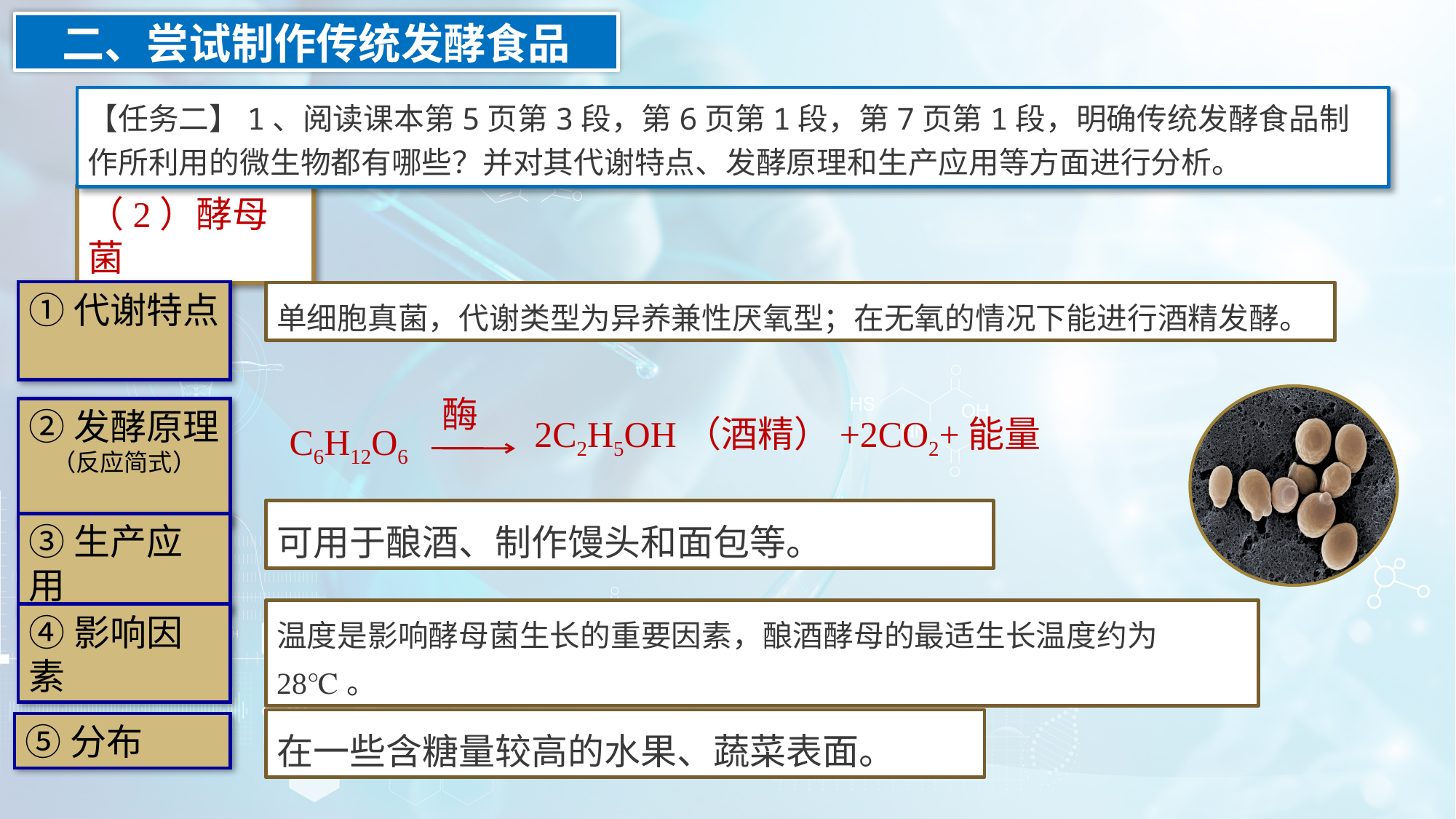

二、尝试制作传统发酵食品
【任务二】1、阅读课本第5页第3段，第6页第1段，第7页第1段，明确传统发酵食品制作所利用的微生物都有哪些？并对其代谢特点、发酵原理和生产应用等方面进行分析。
（2）酵母菌
①代谢特点
单细胞真菌，代谢类型为异养兼性厌氧型；在无氧的情况下能进行酒精发酵。
酶
2C2H5OH（酒精）+2CO2+能量
C6H12O6

②发酵原理
（反应简式）
可用于酿酒、制作馒头和面包等。
③生产应用
温度是影响酵母菌生长的重要因素，酿酒酵母的最适生长温度约为28℃。
④影响因素
在一些含糖量较高的水果、蔬菜表面。
⑤分布